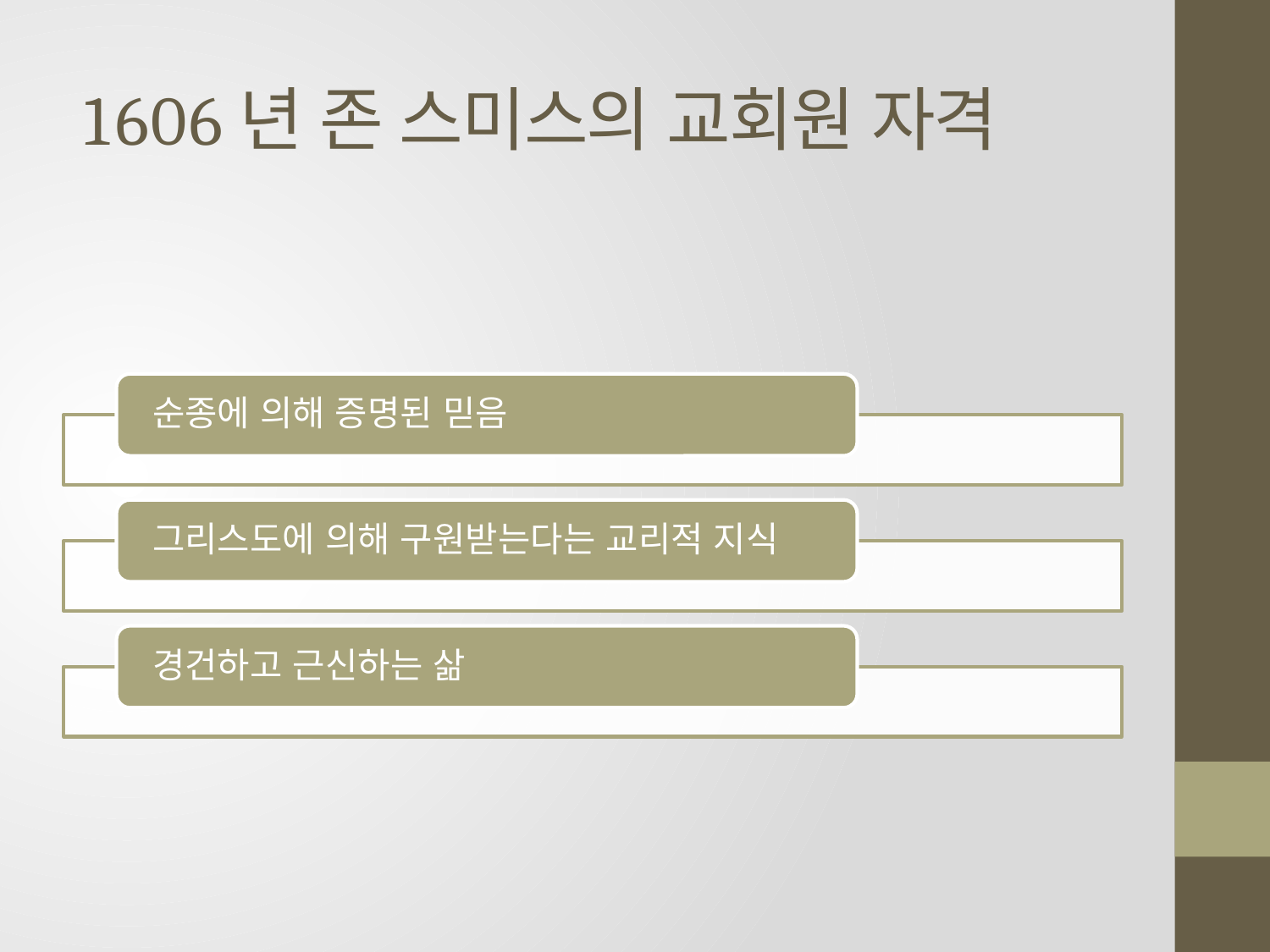

# 1606년 존 스미스의 교회원 자격
순종에 의해 증명된 믿음
그리스도에 의해 구원받는다는 교리적 지식
경건하고 근신하는 삶